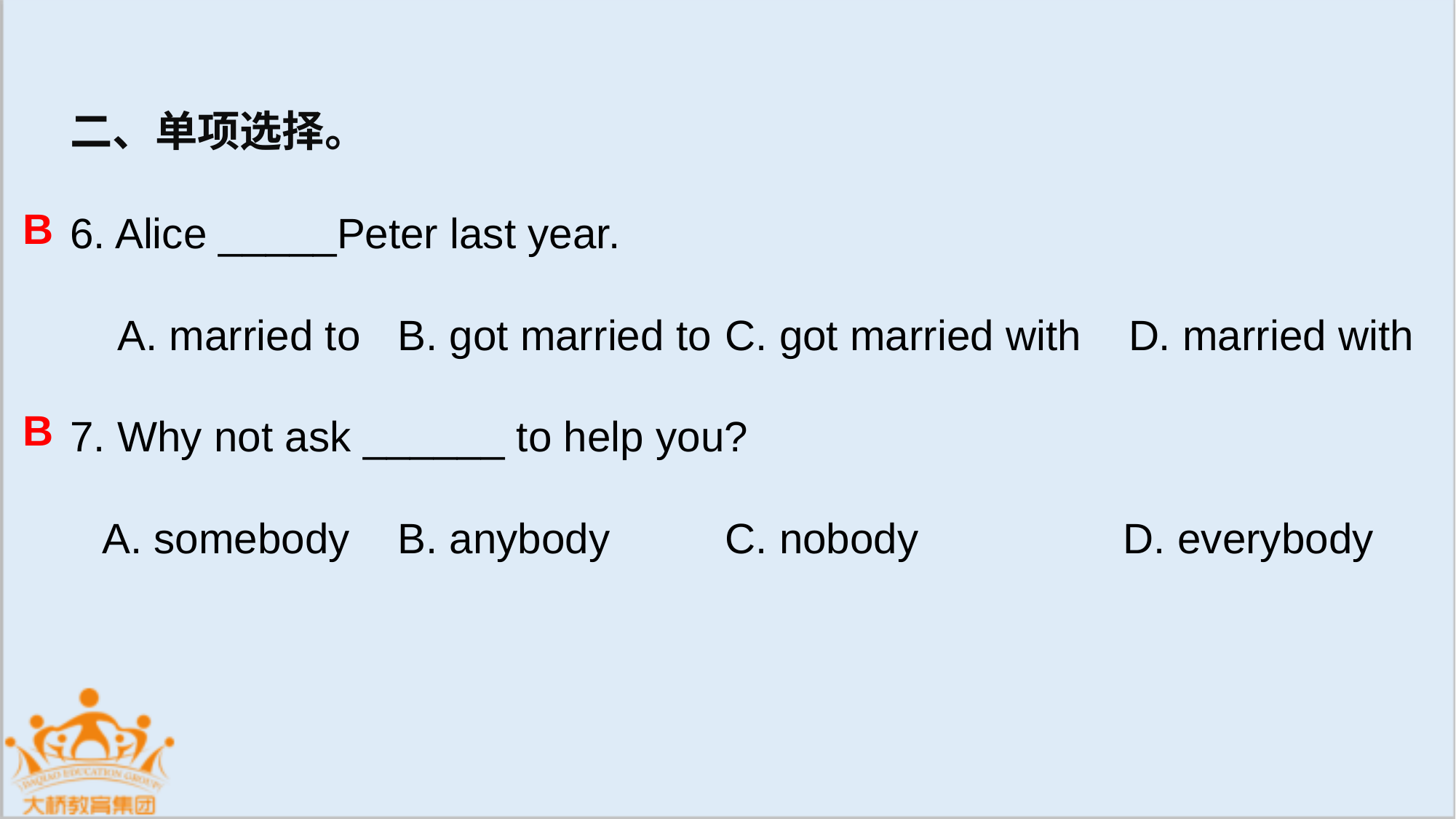

二、单项选择。
6. Alice _____Peter last year.
    A. married to  	B. got married to	C. got married with    D. married with
7. Why not ask ______ to help you?
A. somebody    	B. anybody    	C. nobody     	      D. everybody
B
B